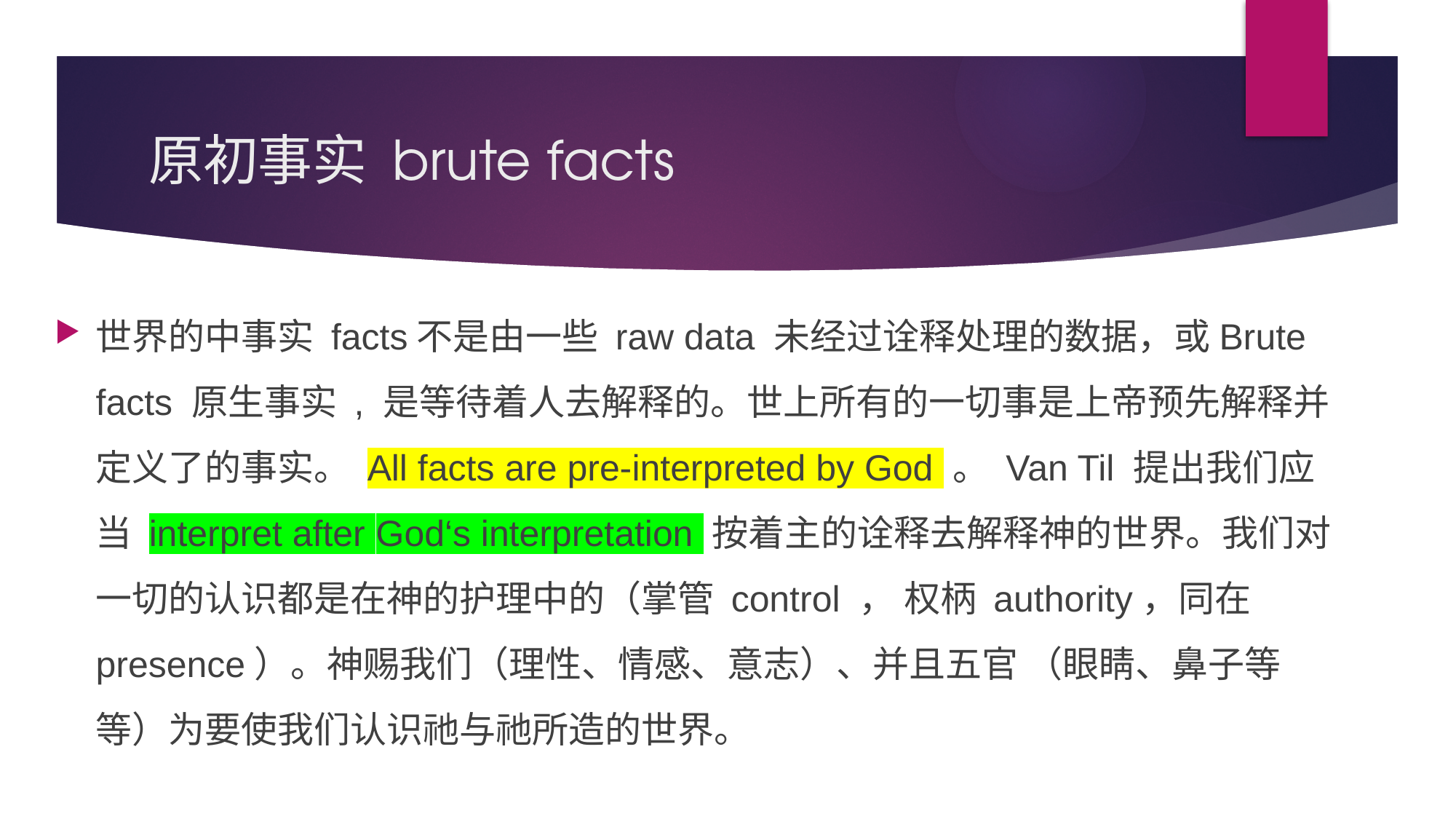

# 原初事实 brute facts
世界的中事实 facts不是由一些 raw data 未经过诠释处理的数据，或Brute facts 原生事实 , 是等待着人去解释的。世上所有的一切事是上帝预先解释并定义了的事实。 All facts are pre-interpreted by God 。 Van Til 提出我们应当 interpret after God‘s interpretation 按着主的诠释去解释神的世界。我们对一切的认识都是在神的护理中的（掌管 control ， 权柄 authority，同在 presence）。神赐我们（理性、情感、意志）、并且五官 （眼睛、鼻子等等）为要使我们认识祂与祂所造的世界。